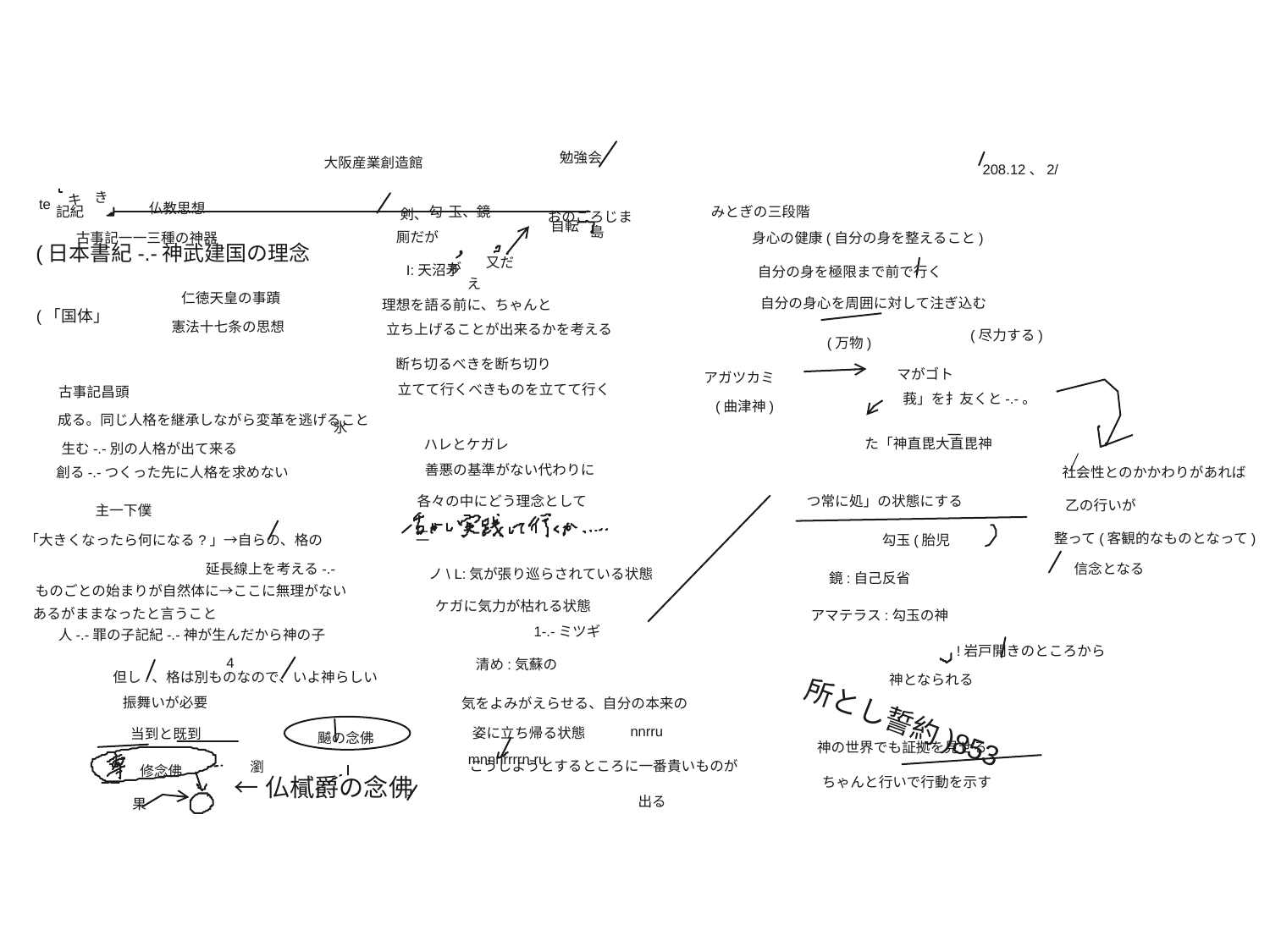

勉強会

大阪産業創造館
208.12、2/

き
キ
te

仏教思想
記紀

勾
玉、鏡
みとぎの三段階
剣、
おのごろじま

自転

島
(日本書紀-.-神武建国の理念
厠だが
古事記一一三種の神器
身心の健康(自分の身を整えること)

又だ

が
I:天沼矛

自分の身を極限まで前で行く

え
(「国体」
仁徳天皇の事蹟
自分の身心を周囲に対して注ぎ込む
理想を語る前に、ちゃんと
憲法十七条の思想
立ち上げることが出来るかを考える

(尽力する)
(万物)
断ち切るべきを断ち切り
マがゴト
アガツカミ

立てて行くべきものを立てて行く
古事記昌頭
莪」を扌友くと-.-。

(曲津神)
成る。同じ人格を継承しながら変革を逃げること

氷
一
た「神直毘大直毘神
ハレとケガレ

生む-.-別の人格が出て来る
善悪の基準がない代わりに
創る-.-つくった先に人格を求めない
社会性とのかかわりがあれば

各々の中にどう理念として
つ常に処」の状態にする
乙の行いが
主一下僕

二

整って(客観的なものとなって)
「大きくなったら何になる?」→自らの、格の

勾玉(胎児

延長線上を考える-.-
信念となる

ノ\ L:気が張り巡らされている状態
鏡:自己反省
ものごとの始まりが自然体に→ここに無理がない
ケガに気力が枯れる状態
あるがままなったと言うこと
アマテラス:勾玉の神
1-.-ミツギ
人-.-罪の子記紀-.-神が生んだから神の子
!岩戸開きのところから

4
清め:気蘇の

但し.、格は別ものなので、いよ神らしい

神となられる
振舞いが必要
気をよみがえらせる、自分の本来の
所とし誓約)853
nnrru
姿に立ち帰る状態
当到と既到

飇の念佛

神の世界でも証拠を見せる

mnnnrrrrn.ru

こうしようとするところに一番貴いものが
瀏

修念佛

←仏樲爵の念佛

ちゃんと行いで行動を示す

出る

果